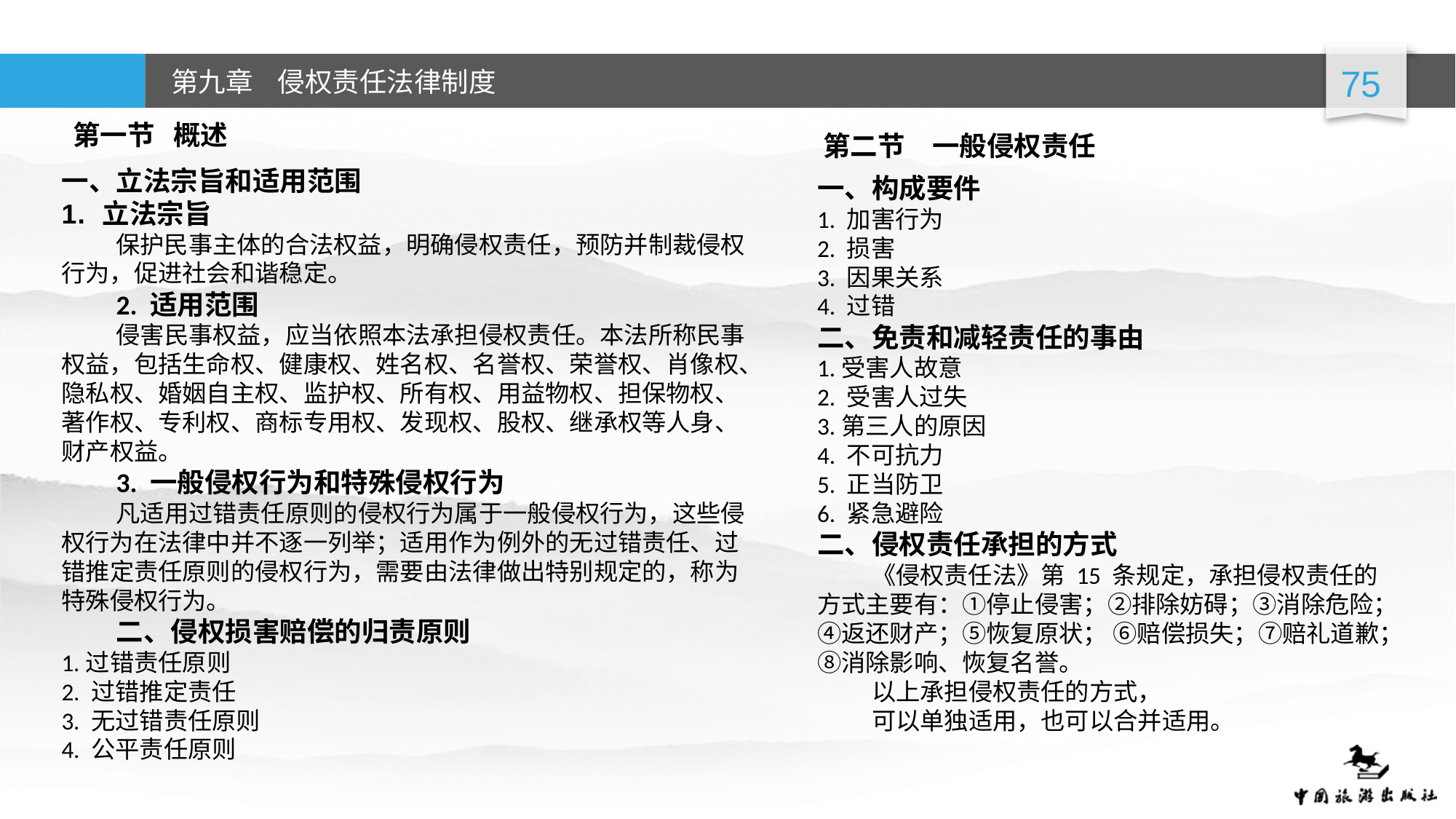

第一节   概述
第二节 一般侵权责任
一、立法宗旨和适用范围
立法宗旨
保护民事主体的合法权益，明确侵权责任，预防并制裁侵权行为，促进社会和谐稳定。
2. 适用范围
侵害民事权益，应当依照本法承担侵权责任。本法所称民事权益，包括生命权、健康权、姓名权、名誉权、荣誉权、肖像权、隐私权、婚姻自主权、监护权、所有权、用益物权、担保物权、著作权、专利权、商标专用权、发现权、股权、继承权等人身、财产权益。
3. 一般侵权行为和特殊侵权行为
凡适用过错责任原则的侵权行为属于一般侵权行为，这些侵权行为在法律中并不逐一列举；适用作为例外的无过错责任、过错推定责任原则的侵权行为，需要由法律做出特别规定的，称为特殊侵权行为。
二、侵权损害赔偿的归责原则
1.过错责任原则
2. 过错推定责任
3. 无过错责任原则
4. 公平责任原则
一、构成要件
1. 加害行为
2. 损害
3. 因果关系
4. 过错
二、免责和减轻责任的事由
1.受害人故意
2. 受害人过失
3.第三人的原因
4. 不可抗力
5. 正当防卫
6. 紧急避险
二、侵权责任承担的方式
《侵权责任法》第 15 条规定，承担侵权责任的方式主要有：①停止侵害；②排除妨碍；③消除危险；④返还财产；⑤恢复原状； ⑥赔偿损失；⑦赔礼道歉；⑧消除影响、恢复名誉。
以上承担侵权责任的方式，
可以单独适用，也可以合并适用。